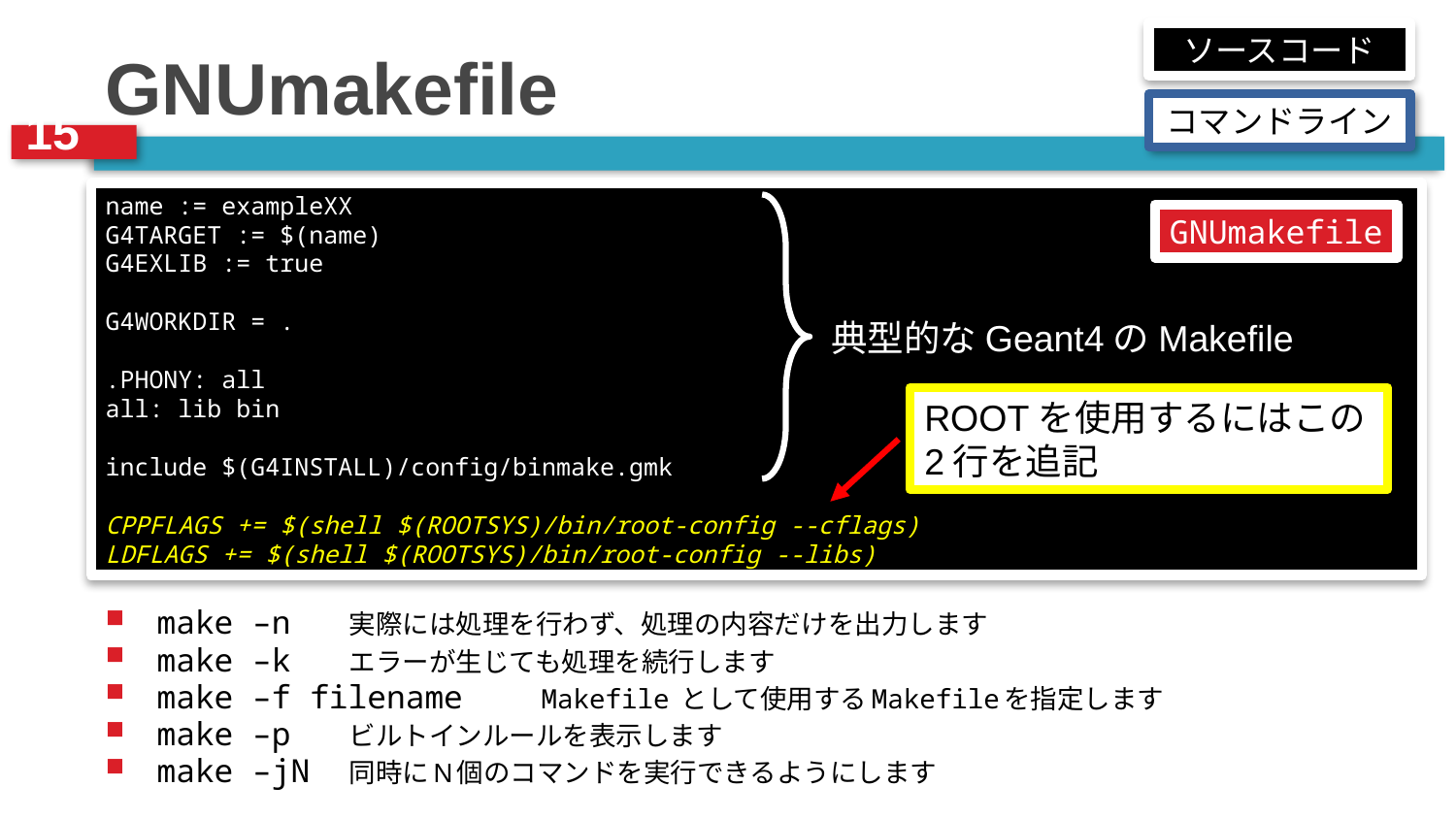

Geant4 Tutorial @ Japan 2007 - Histograming and Analysis using ROOT
# GNUmakefile
ソースコード
コマンドライン
name := exampleXX
G4TARGET := $(name)
G4EXLIB := true

G4WORKDIR = .

.PHONY: all
all: lib bin

include $(G4INSTALL)/config/binmake.gmk

CPPFLAGS += $(shell $(ROOTSYS)/bin/root-config --cflags)
LDFLAGS += $(shell $(ROOTSYS)/bin/root-config --libs)

GNUmakefile
典型的なGeant4のMakefile
ROOTを使用するにはこの2行を追記
make –n			実際には処理を行わず、処理の内容だけを出力します
make –k			エラーが生じても処理を続行します
make –f filename		Makefile として使用するMakefileを指定します
make –p			ビルトインルールを表示します
make –jN			同時にN個のコマンドを実行できるようにします
平成19年10月18日(木)